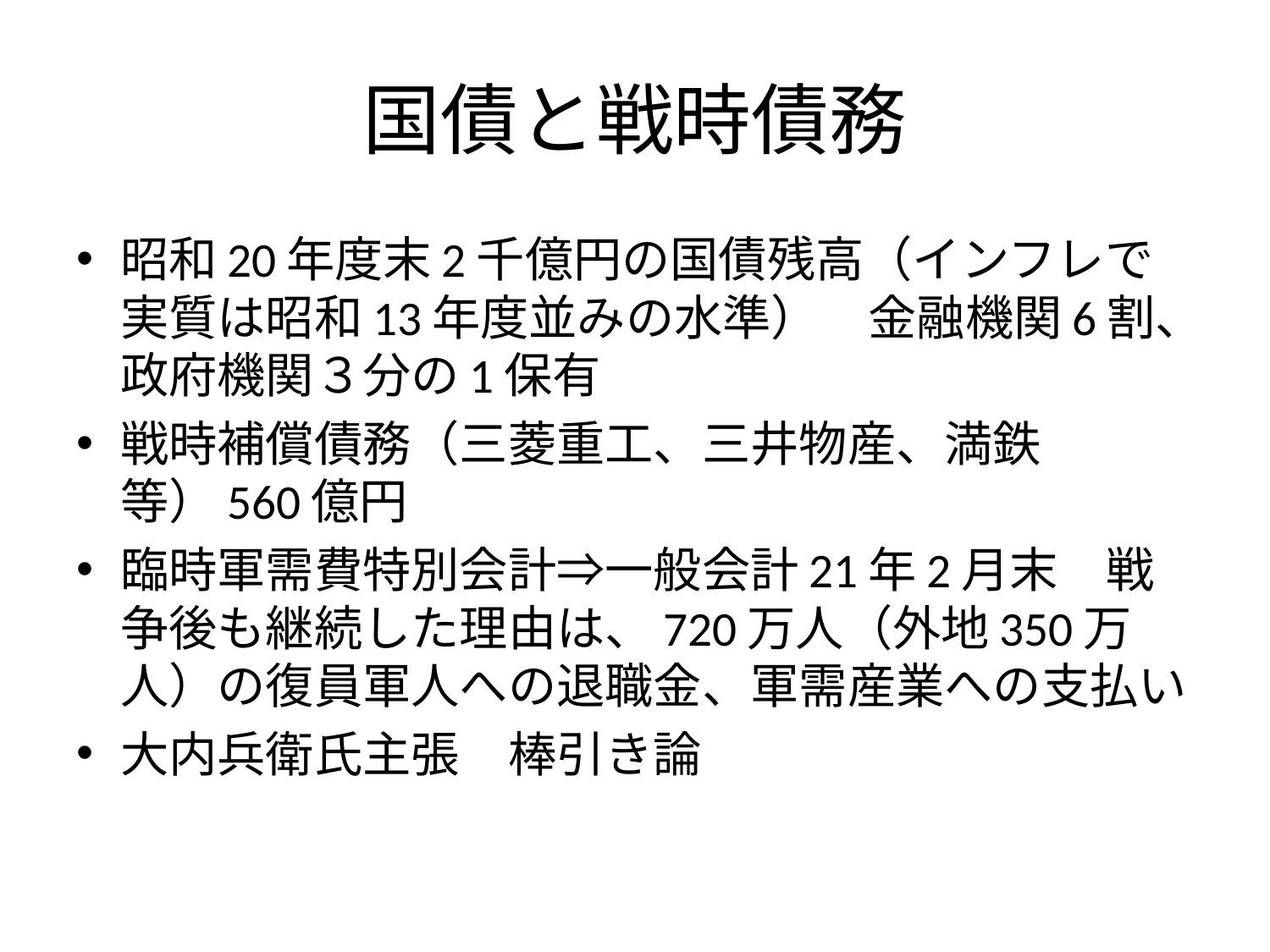

# 国債と戦時債務
昭和20年度末2千億円の国債残高（インフレで実質は昭和13年度並みの水準）　金融機関6割、政府機関３分の1保有
戦時補償債務（三菱重工、三井物産、満鉄等）560億円
臨時軍需費特別会計⇒一般会計21年2月末　戦争後も継続した理由は、720万人（外地350万人）の復員軍人への退職金、軍需産業への支払い
大内兵衛氏主張　棒引き論